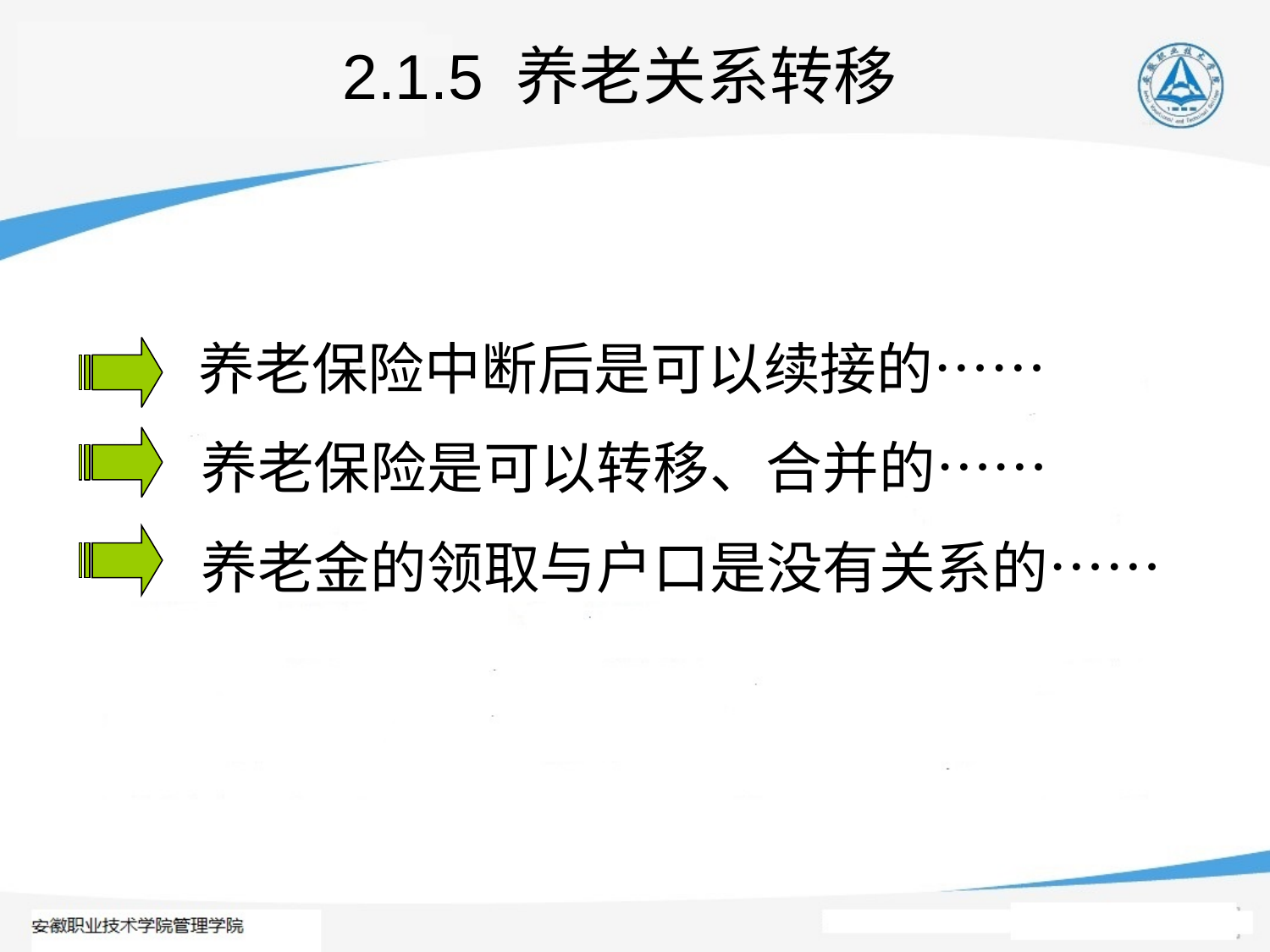

2.1.5 养老关系转移
养老保险中断后是可以续接的……

养老保险是可以转移、合并的……

养老金的领取与户口是没有关系的……